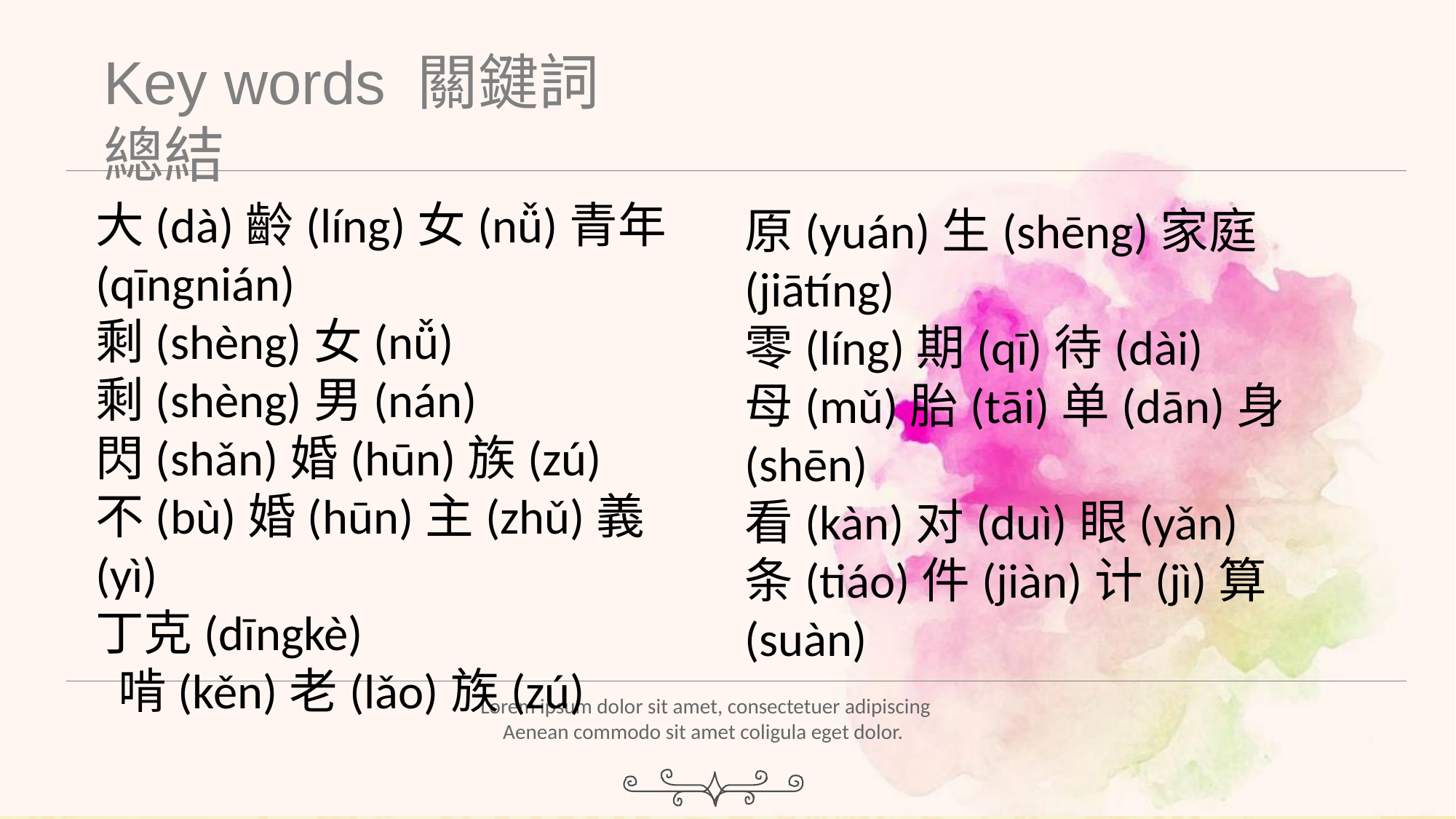

Key words 關鍵詞總結
大(dà)齡(líng)女(nǚ)青年(qīngnián)
剩(shèng)女(nǚ)
剩(shèng)男(nán)
閃(shǎn)婚(hūn)族(zú)
不(bù)婚(hūn)主(zhǔ)義(yì)
丁克(dīngkè)
 啃(kěn)老(lǎo)族(zú)

原(yuán)生(shēng)家庭(jiātíng)
零(líng)期(qī)待(dài)
母(mǔ)胎(tāi)单(dān)身(shēn)
看(kàn)对(duì)眼(yǎn)
条(tiáo)件(jiàn)计(jì)算(suàn)

Lorem ipsum dolor sit amet, consectetuer adipiscing
Aenean commodo sit amet coligula eget dolor.